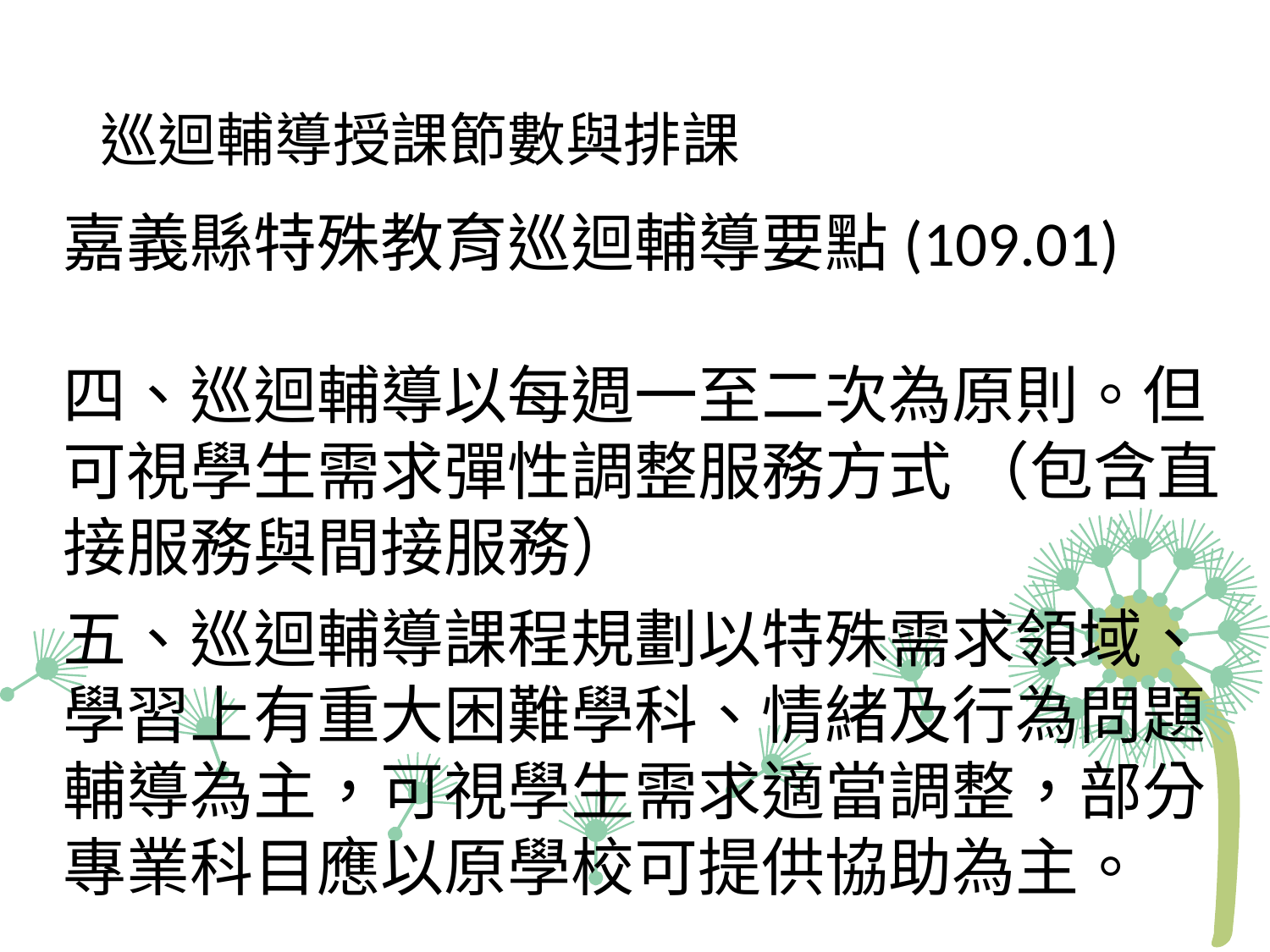

# 巡迴輔導授課節數與排課
嘉義縣特殊教育巡迴輔導要點(109.01)

四、巡迴輔導以每週一至二次為原則。但可視學生需求彈性調整服務方式 （包含直接服務與間接服務）
五、巡迴輔導課程規劃以特殊需求領域、學習上有重大困難學科、情緒及行為問題輔導為主，可視學生需求適當調整，部分專業科目應以原學校可提供協助為主。